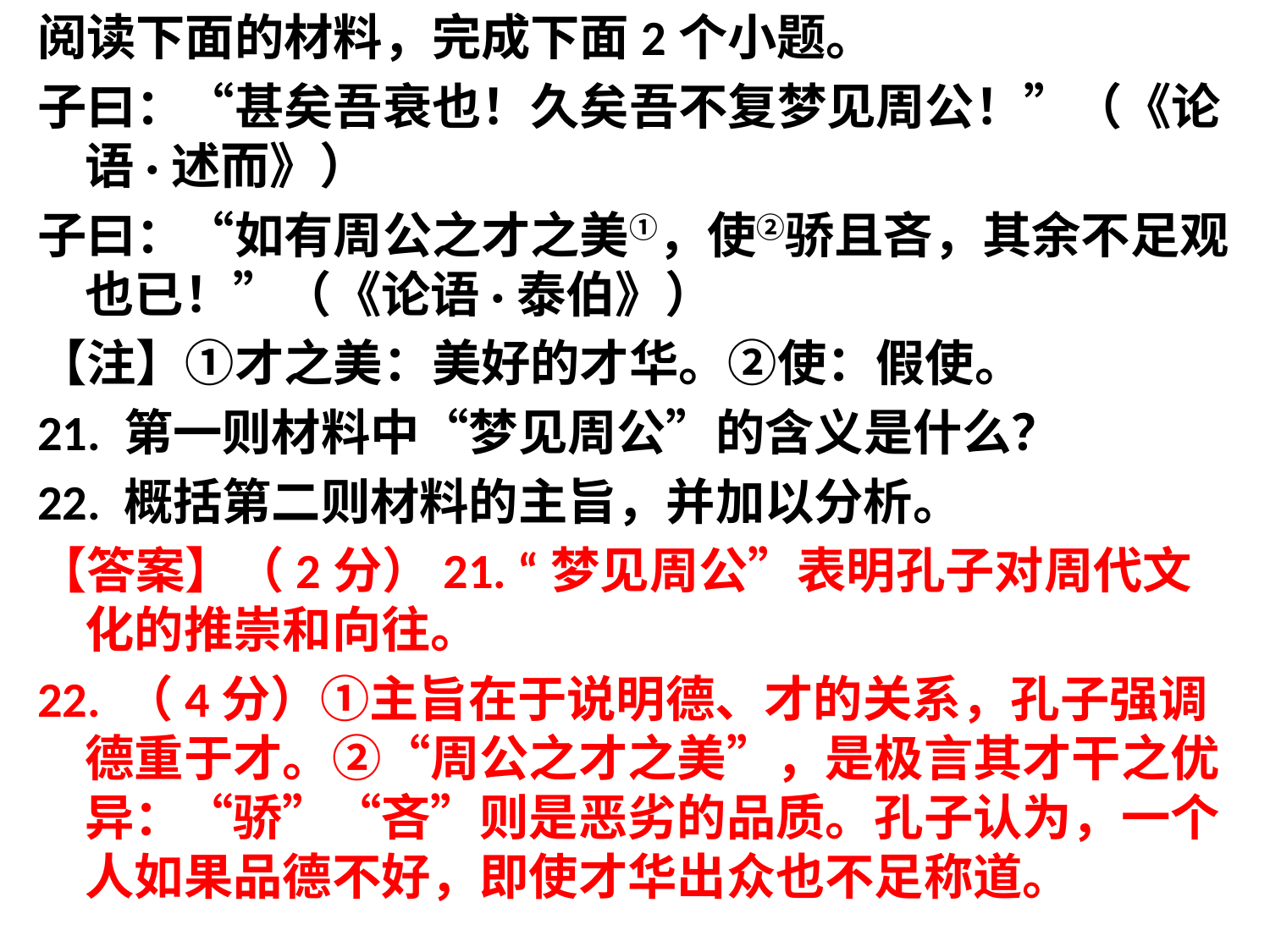

阅读下面的材料，完成下面2个小题。
子曰：“甚矣吾衰也！久矣吾不复梦见周公！”（《论语·述而》）
子曰：“如有周公之才之美①，使②骄且吝，其余不足观也已！”（《论语·泰伯》）
【注】①才之美：美好的才华。②使：假使。
21. 第一则材料中“梦见周公”的含义是什么？
22. 概括第二则材料的主旨，并加以分析。
【答案】（2分）21. “梦见周公”表明孔子对周代文化的推崇和向往。
22. （4分）①主旨在于说明德、才的关系，孔子强调德重于才。②“周公之才之美”，是极言其才干之优异：“骄”“吝”则是恶劣的品质。孔子认为，一个人如果品德不好，即使才华出众也不足称道。